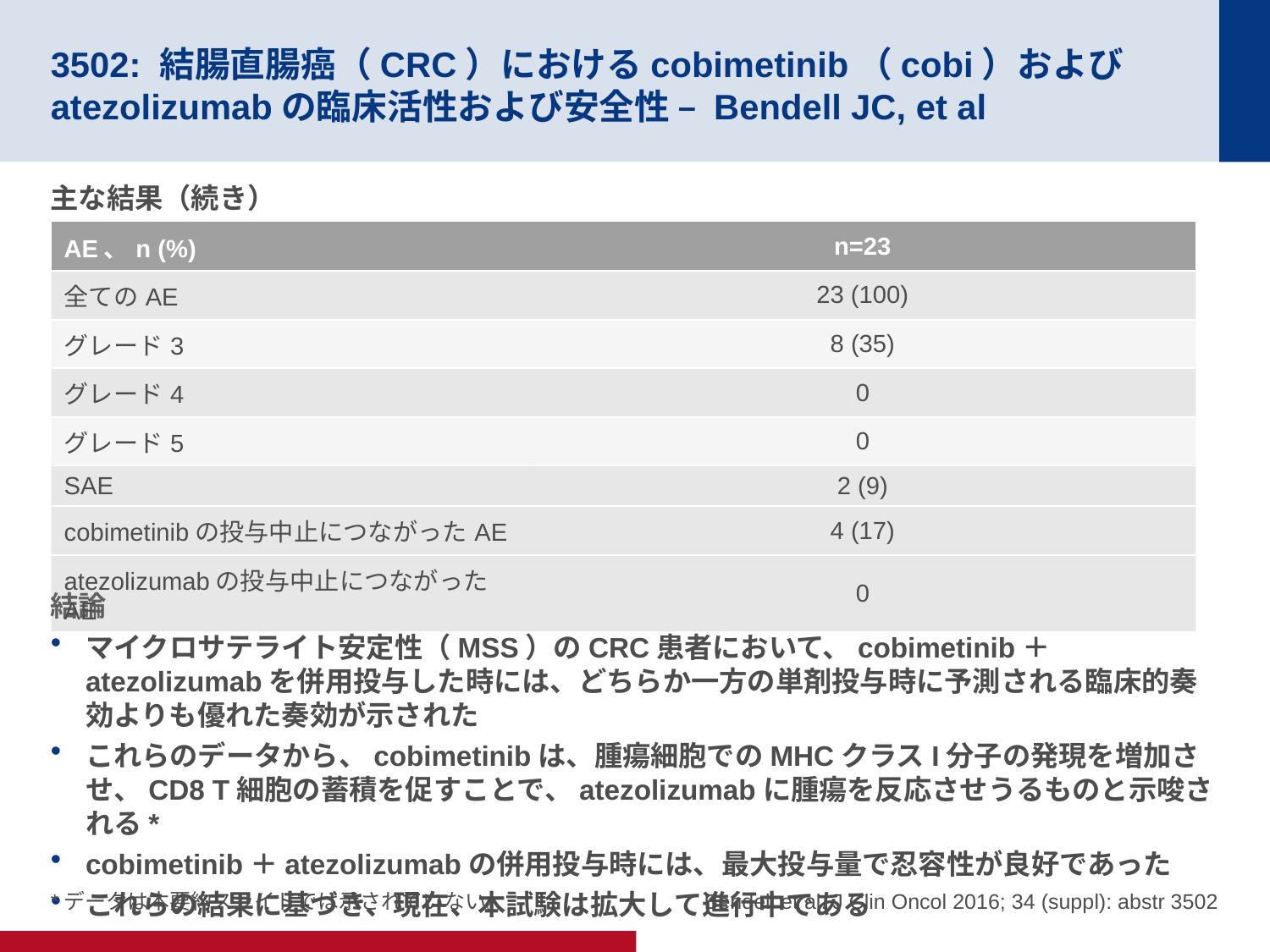

# 3502: 結腸直腸癌（CRC）におけるcobimetinib（cobi）およびatezolizumabの臨床活性および安全性 – Bendell JC, et al
主な結果（続き）

結論
マイクロサテライト安定性（MSS）のCRC患者において、cobimetinib＋atezolizumabを併用投与した時には、どちらか一方の単剤投与時に予測される臨床的奏効よりも優れた奏効が示された
これらのデータから、cobimetinibは、腫瘍細胞でのMHCクラスI分子の発現を増加させ、CD8 T細胞の蓄積を促すことで、atezolizumabに腫瘍を反応させうるものと示唆される*
cobimetinib＋atezolizumabの併用投与時には、最大投与量で忍容性が良好であった
これらの結果に基づき、現在、本試験は拡大して進行中である
| AE、n (%) | n=23 |
| --- | --- |
| 全てのAE | 23 (100) |
| グレード3 | 8 (35) |
| グレード4 | 0 |
| グレード5 | 0 |
| SAE | 2 (9) |
| cobimetinibの投与中止につながったAE | 4 (17) |
| atezolizumabの投与中止につながったAE | 0 |
Bendell et al. J Clin Oncol 2016; 34 (suppl): abstr 3502
*データは本要約スライドでは示されていない。